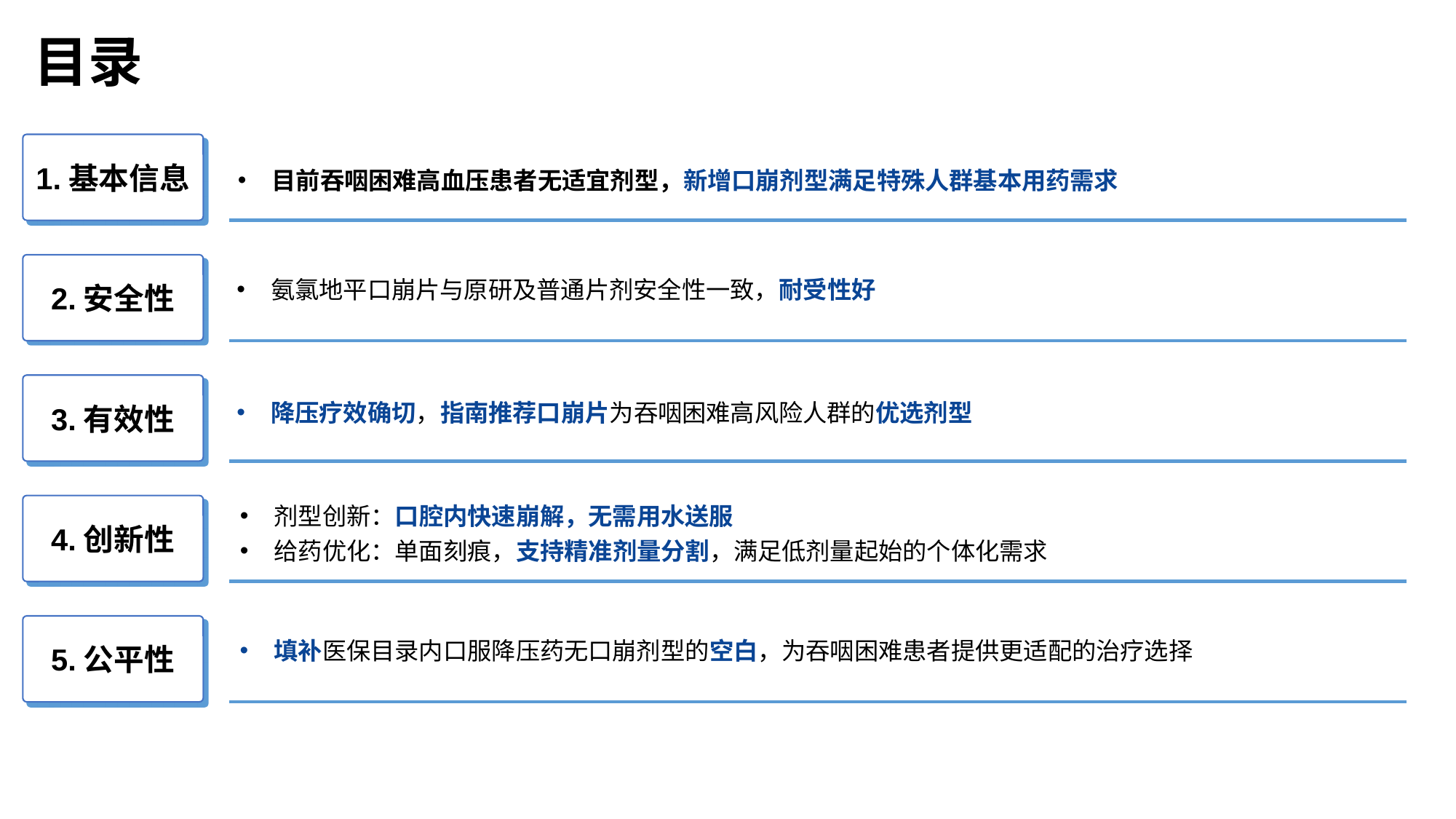

目录
1.基本信息
目前吞咽困难高血压患者无适宜剂型，新增口崩剂型满足特殊人群基本用药需求
2.安全性
氨氯地平口崩片与原研及普通片剂安全性一致，耐受性好
3.有效性
降压疗效确切，指南推荐口崩片为吞咽困难高风险人群的优选剂型
剂型创新：口腔内快速崩解，无需用水送服
给药优化：单面刻痕，支持精准剂量分割，满足低剂量起始的个体化需求
4.创新性
5.公平性
填补医保目录内口服降压药无口崩剂型的空白，为吞咽困难患者提供更适配的治疗选择